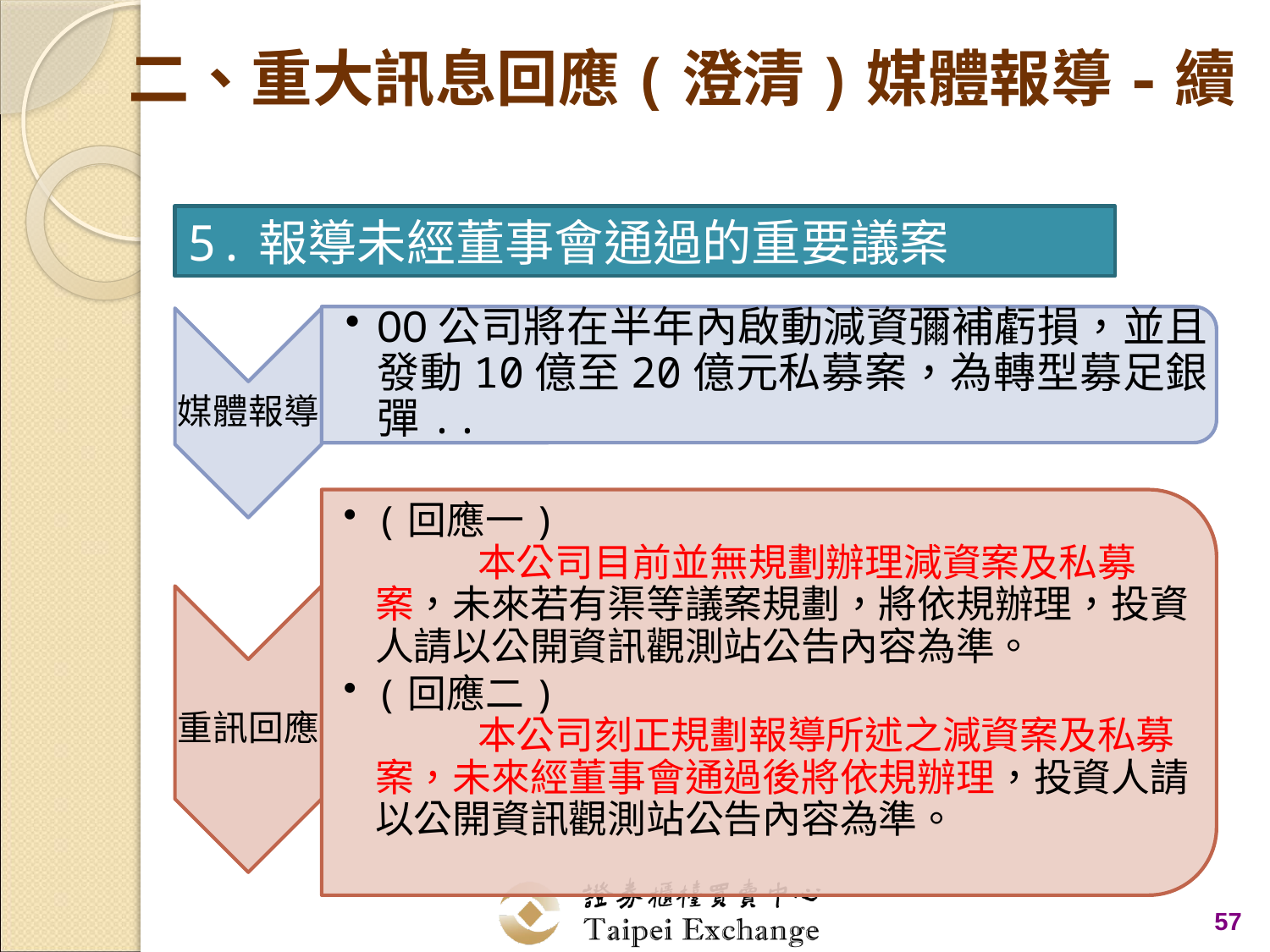

# 二、重大訊息回應(澄清)媒體報導-續
5.報導未經董事會通過的重要議案
媒體報導
OO公司將在半年內啟動減資彌補虧損，並且發動10億至20億元私募案，為轉型募足銀彈..
重訊回應
(回應一)                                本公司目前並無規劃辦理減資案及私募案，未來若有渠等議案規劃，將依規辦理，投資人請以公開資訊觀測站公告內容為準。
(回應二)                                本公司刻正規劃報導所述之減資案及私募案，未來經董事會通過後將依規辦理，投資人請以公開資訊觀測站公告內容為準。
57